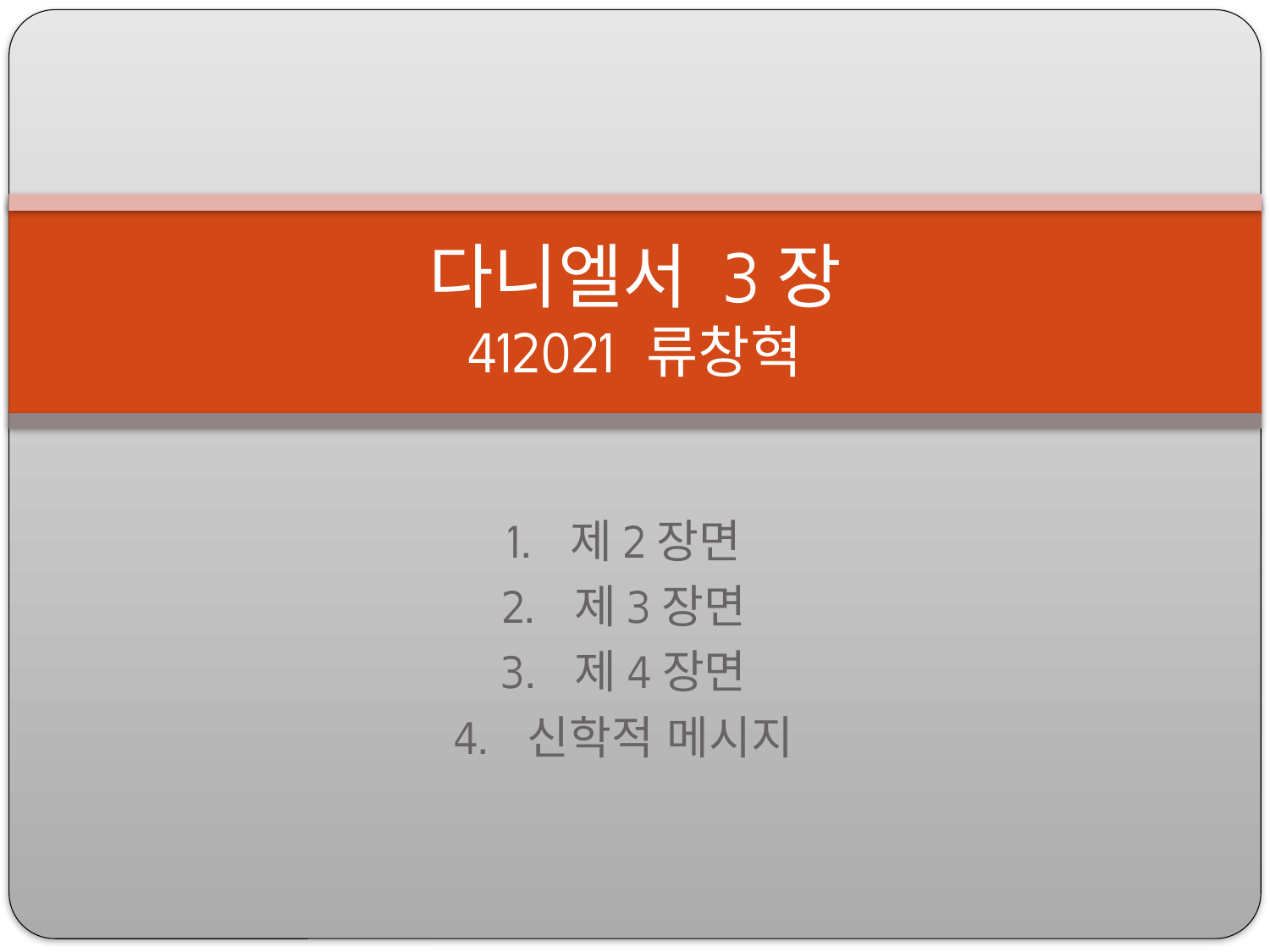

# 다니엘서 3장 412021 류창혁
1.  제2장면
2.  제3장면
3.  제4장면
4.  신학적 메시지